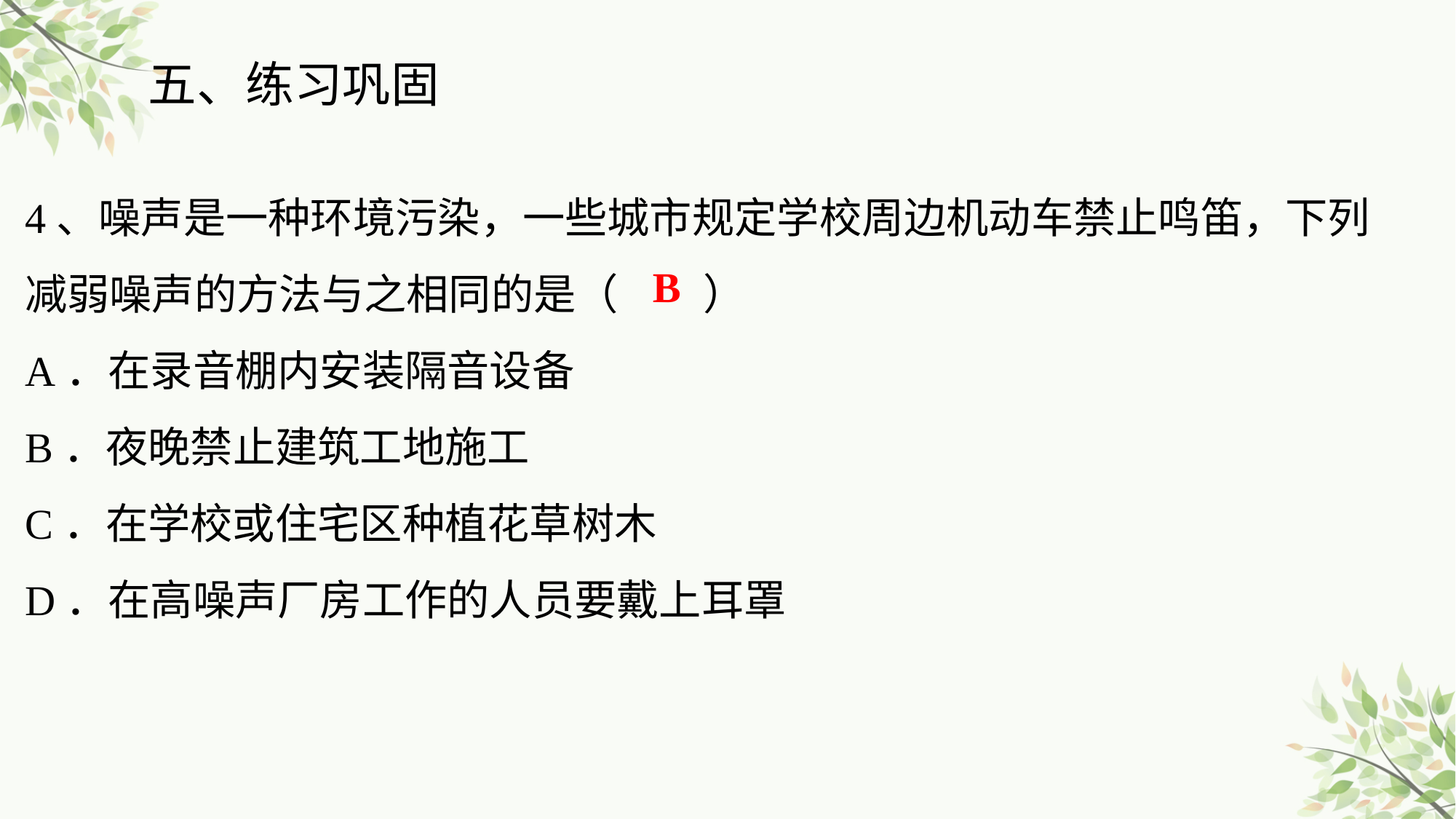

五、练习巩固
4、噪声是一种环境污染，一些城市规定学校周边机动车禁止鸣笛，下列减弱噪声的方法与之相同的是（　　）
A．在录音棚内安装隔音设备
B．夜晚禁止建筑工地施工
C．在学校或住宅区种植花草树木
D．在高噪声厂房工作的人员要戴上耳罩
B